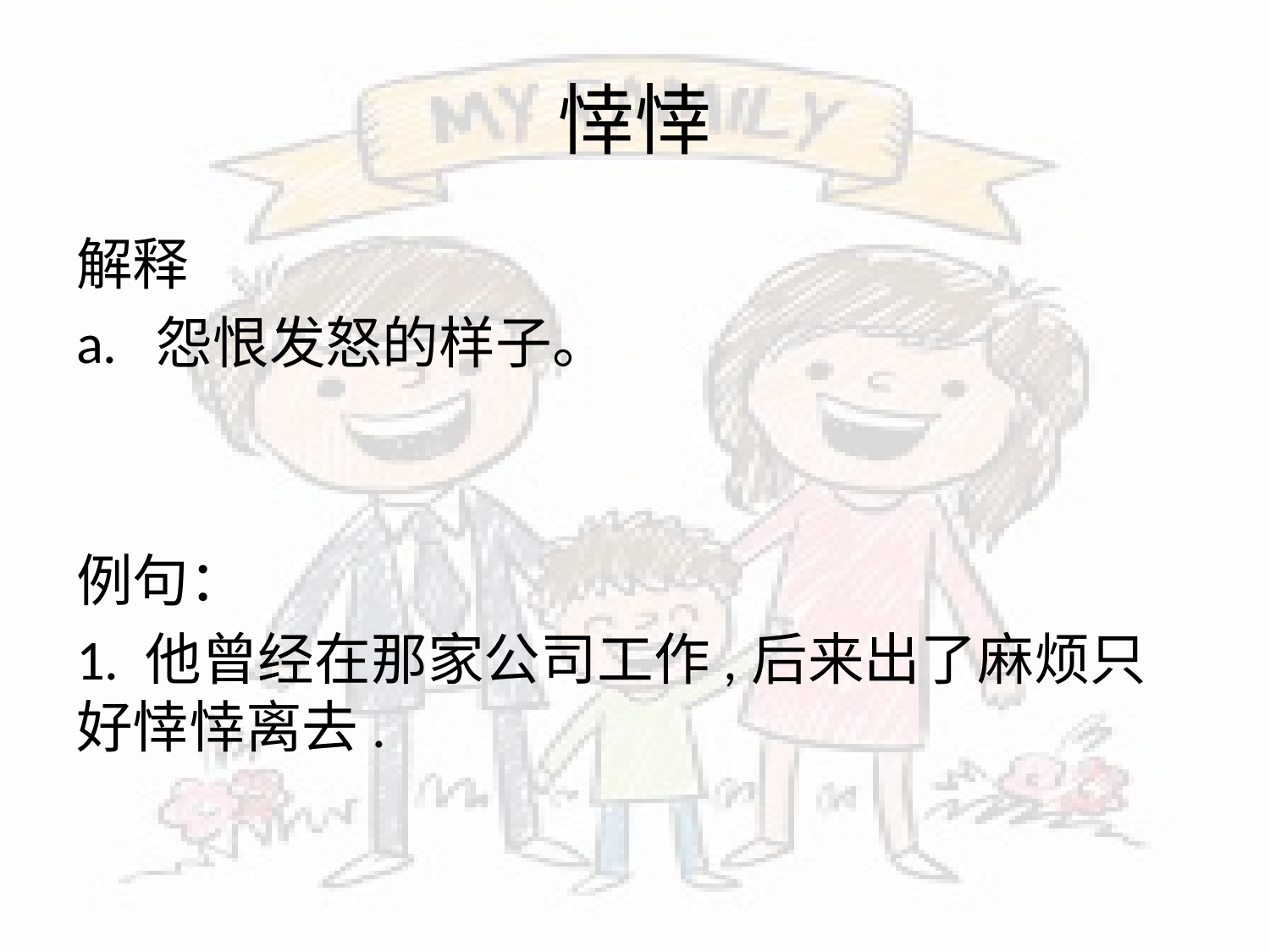

# 悻悻
解释
a.  怨恨发怒的样子。

例句：
1. 他曾经在那家公司工作,后来出了麻烦只好悻悻离去.